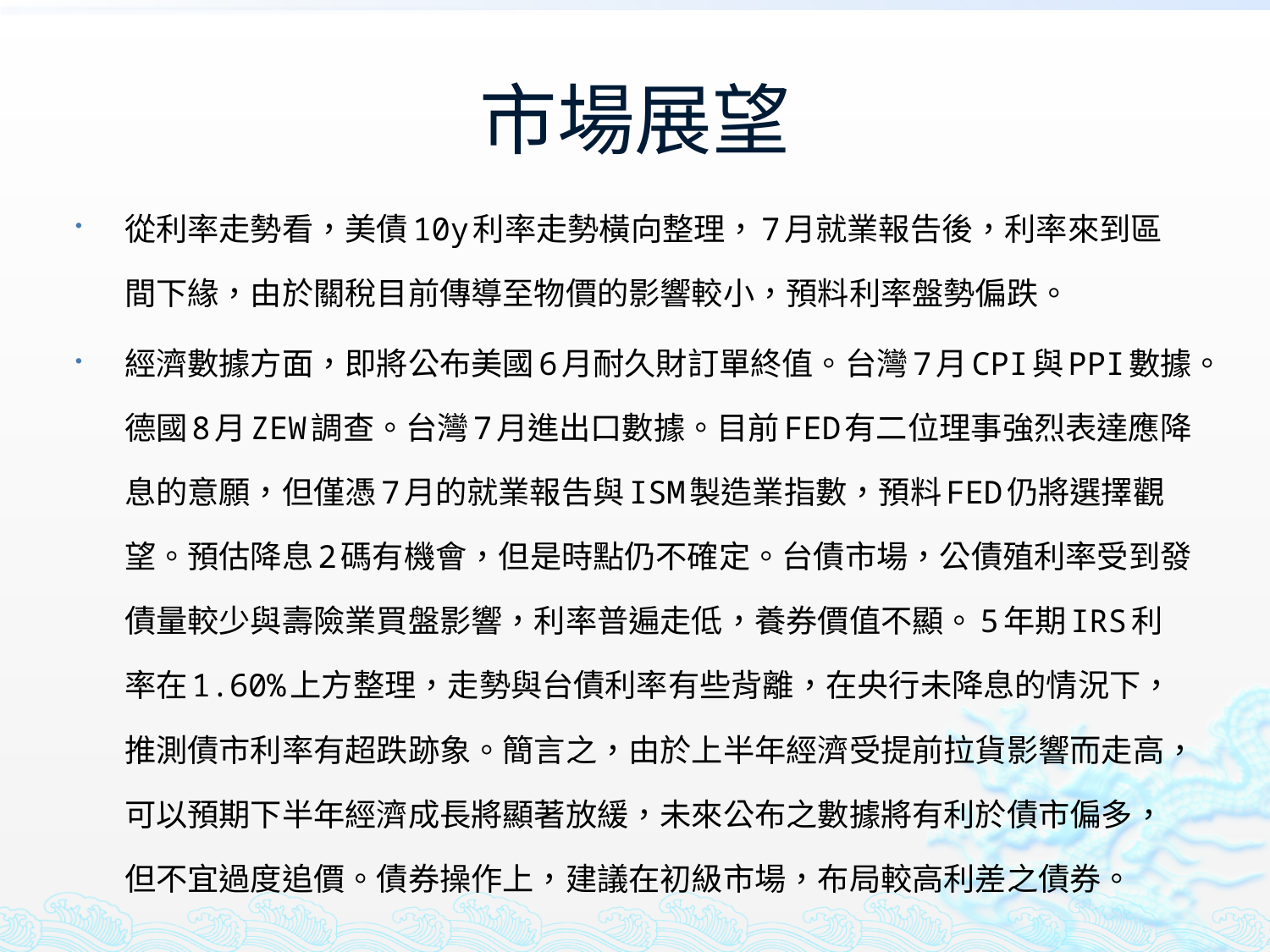

# 市場展望
從利率走勢看，美債10y利率走勢橫向整理，7月就業報告後，利率來到區間下緣，由於關稅目前傳導至物價的影響較小，預料利率盤勢偏跌。
經濟數據方面，即將公布美國6月耐久財訂單終值。台灣7月CPI與PPI數據。德國8月ZEW調查。台灣7月進出口數據。目前FED有二位理事強烈表達應降息的意願，但僅憑7月的就業報告與ISM製造業指數，預料FED仍將選擇觀望。預估降息2碼有機會，但是時點仍不確定。台債市場，公債殖利率受到發債量較少與壽險業買盤影響，利率普遍走低，養券價值不顯。5年期IRS利率在1.60%上方整理，走勢與台債利率有些背離，在央行未降息的情況下，推測債市利率有超跌跡象。簡言之，由於上半年經濟受提前拉貨影響而走高，可以預期下半年經濟成長將顯著放緩，未來公布之數據將有利於債市偏多，但不宜過度追價。債券操作上，建議在初級市場，布局較高利差之債券。